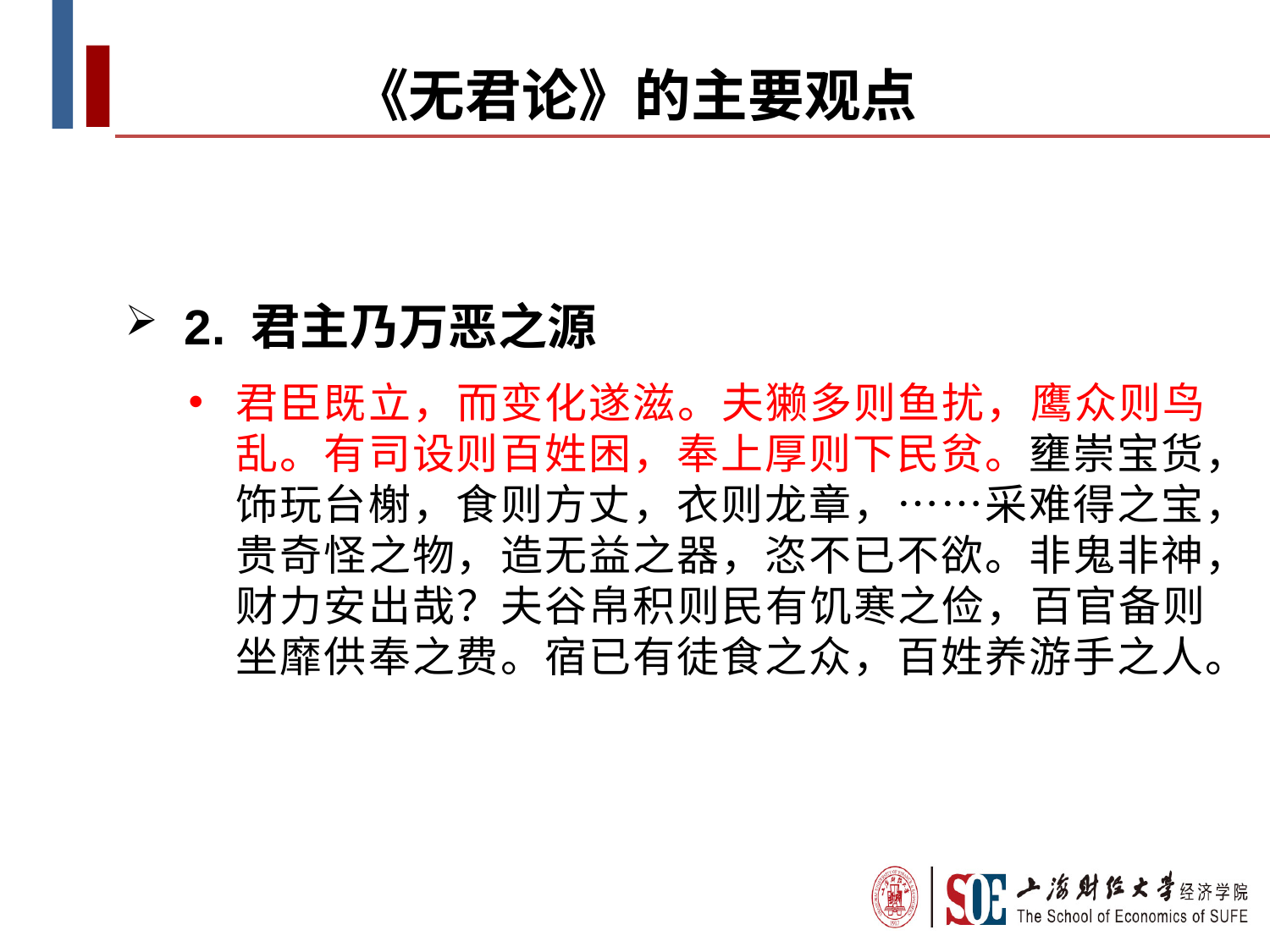

《无君论》的主要观点
 2. 君主乃万恶之源
君臣既立，而变化遂滋。夫獭多则鱼扰，鹰众则鸟乱。有司设则百姓困，奉上厚则下民贫。壅崇宝货，饰玩台榭，食则方丈，衣则龙章，……采难得之宝，贵奇怪之物，造无益之器，恣不已不欲。非鬼非神，财力安出哉？夫谷帛积则民有饥寒之俭，百官备则坐靡供奉之费。宿已有徒食之众，百姓养游手之人。